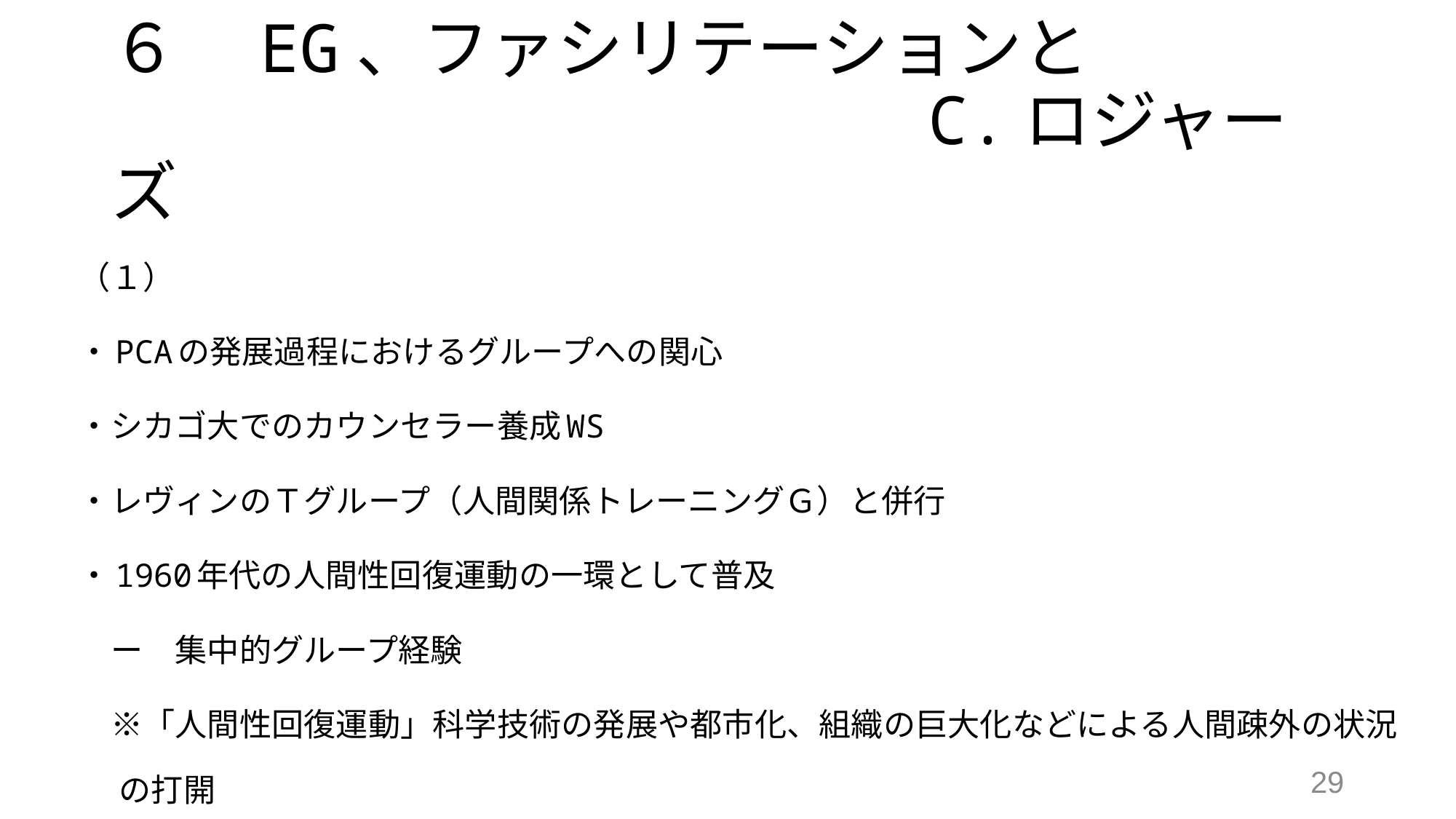

# ６　EG、ファシリテーションと 　　　　　　　　　　　　C.ロジャーズ

（１）
・PCAの発展過程におけるグループへの関心
・シカゴ大でのカウンセラー養成WS
・レヴィンのＴグループ（人間関係トレーニングＧ）と併行
・1960年代の人間性回復運動の一環として普及
　ー　集中的グループ経験
　※「人間性回復運動」科学技術の発展や都市化、組織の巨大化などによる人間疎外の状況の打開

29